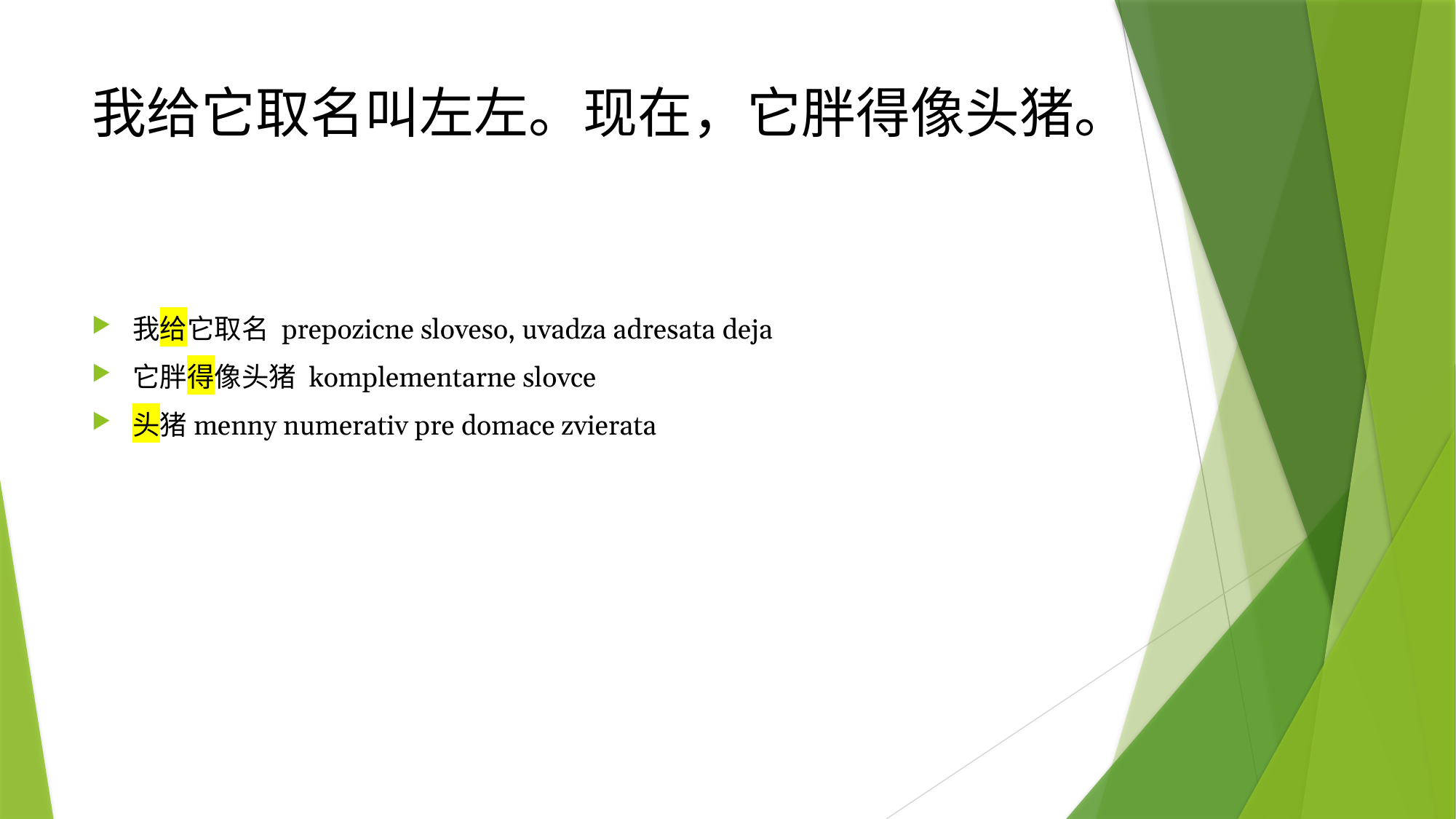

# 我给它取名叫左左。现在，它胖得像头猪。

我给它取名 prepozicne sloveso, uvadza adresata deja
它胖得像头猪 komplementarne slovce
头猪menny numerativ pre domace zvierata